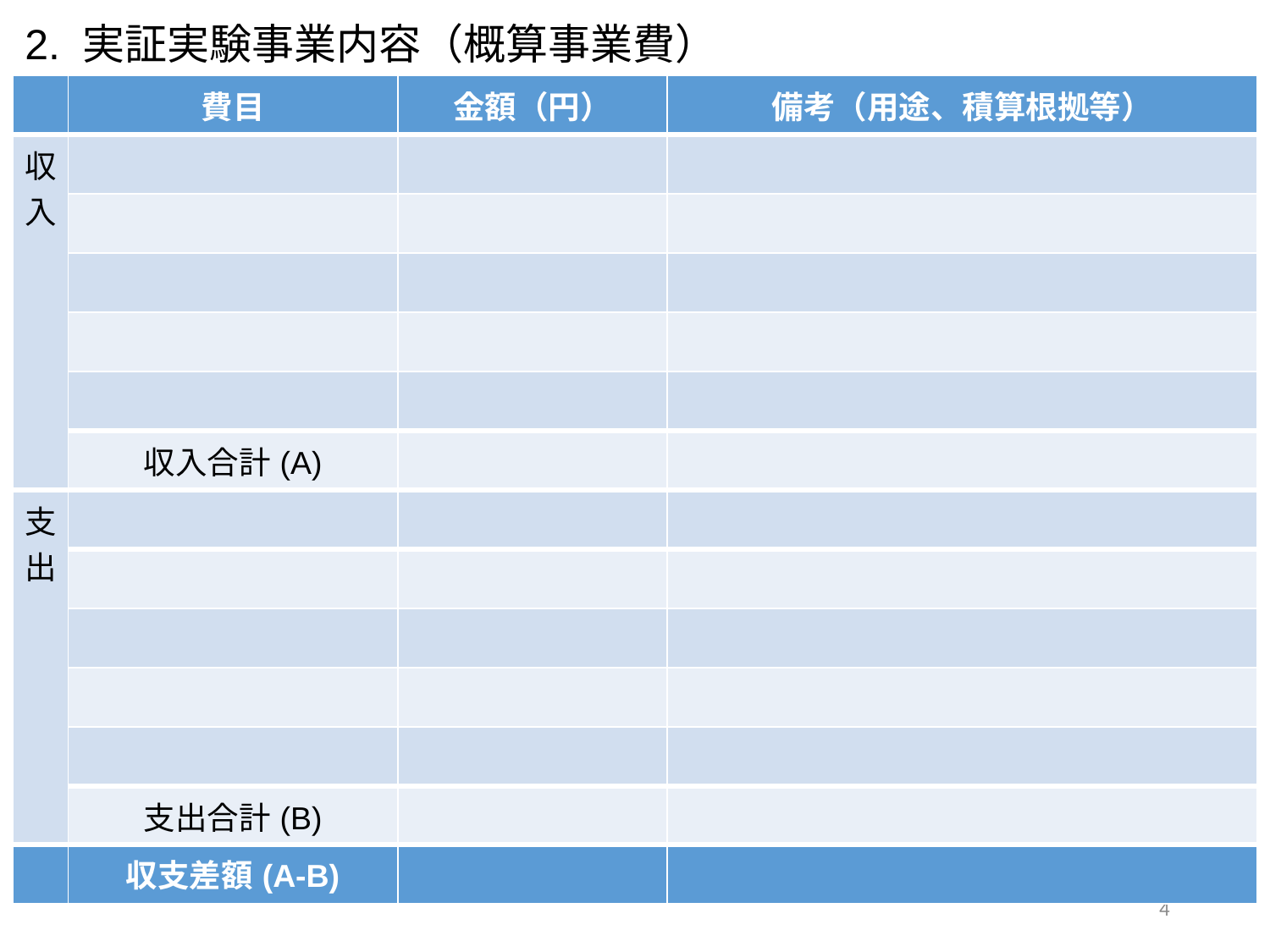

2. 実証実験事業内容（概算事業費）
|  | 費目 | 金額（円） | 備考（用途、積算根拠等） |
| --- | --- | --- | --- |
| 収入 |  |  |  |
|  |  |  |  |
|  |  |  |  |
|  |  |  |  |
|  |  |  |  |
|  | 収入合計(A) |  |  |
| 支出 |  |  |  |
|  |  |  |  |
|  |  |  |  |
|  |  |  |  |
|  |  |  |  |
|  | 支出合計(B) |  |  |
|  | 収支差額(A-B) |  |  |
4